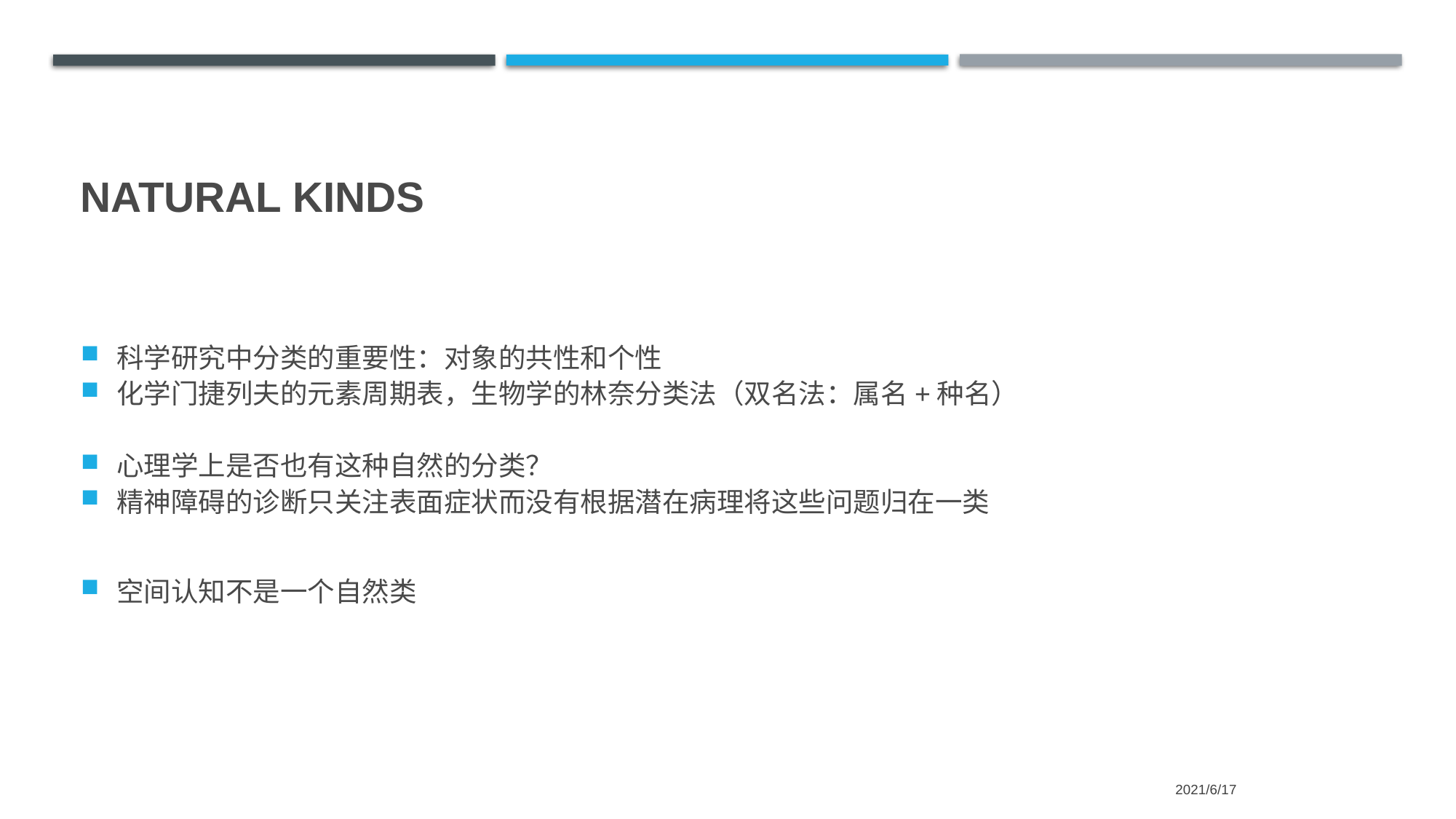

# natural kinds
科学研究中分类的重要性：对象的共性和个性
化学门捷列夫的元素周期表，生物学的林奈分类法（双名法：属名+种名）

心理学上是否也有这种自然的分类？
精神障碍的诊断只关注表面症状而没有根据潜在病理将这些问题归在一类

空间认知不是一个自然类

2021/6/17